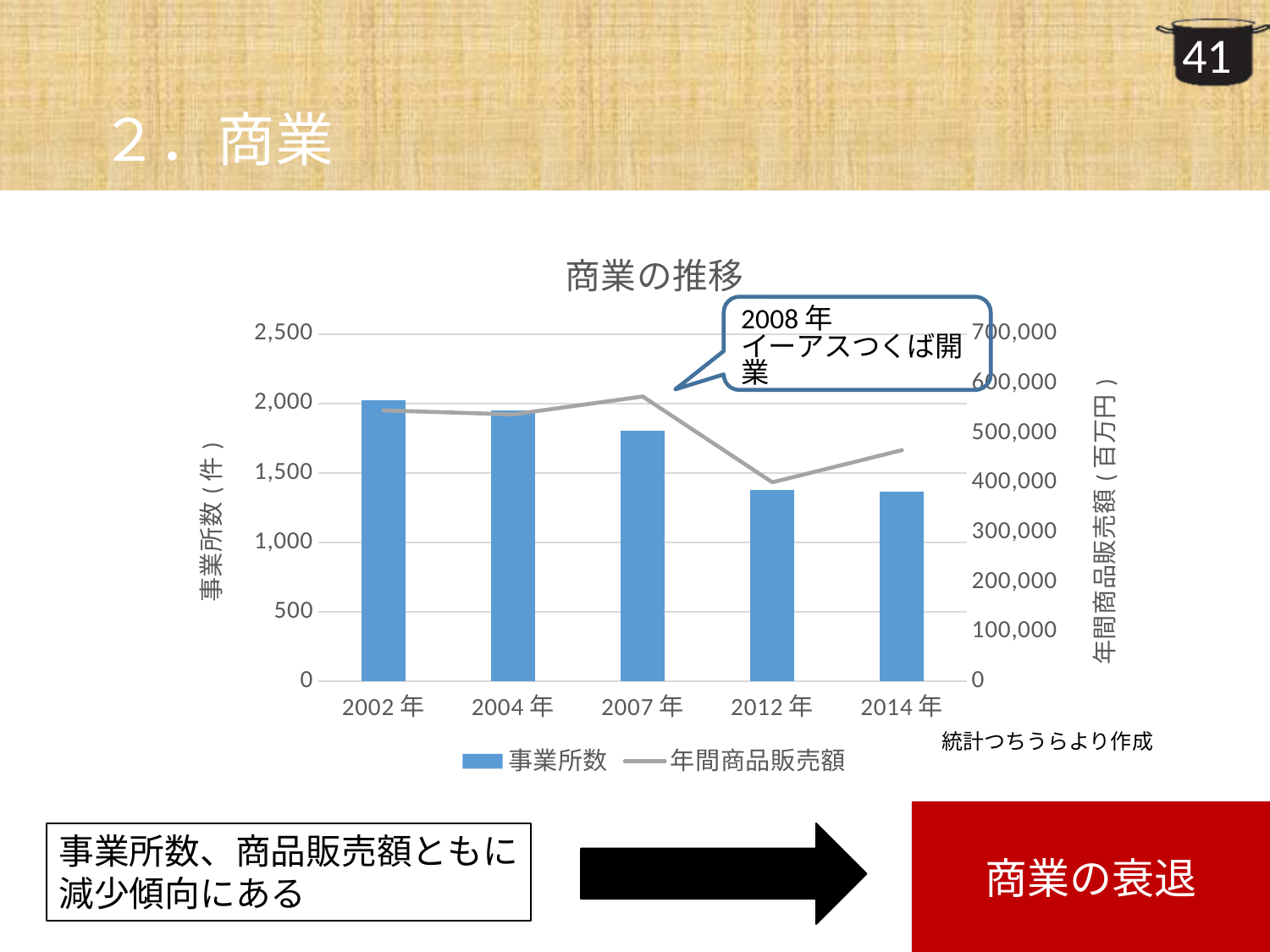

# ２．商業

[unsupported chart]

統計つちうらより作成

商業の衰退
事業所数、商品販売額ともに
減少傾向にある